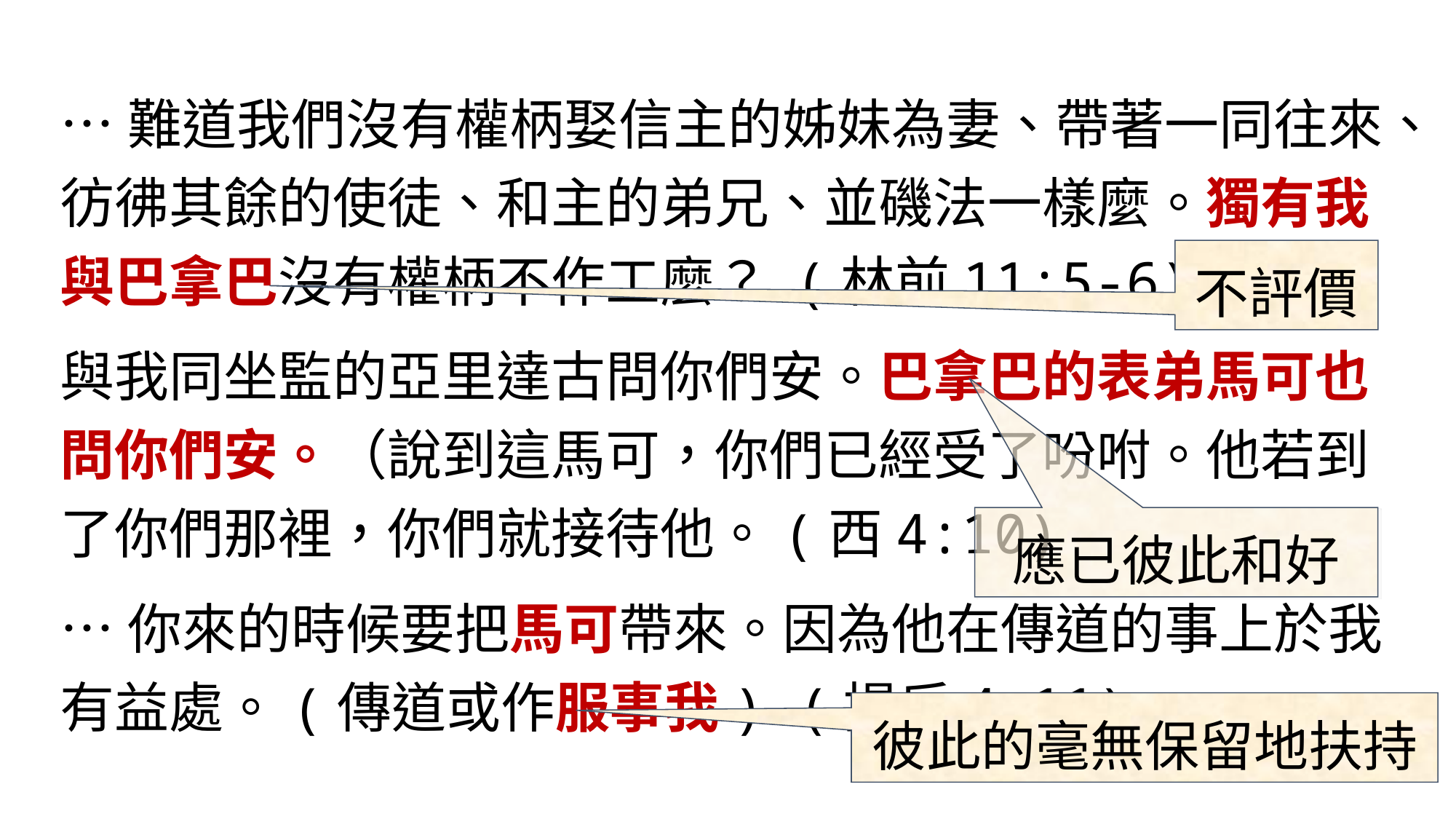

…難道我們沒有權柄娶信主的姊妹為妻、帶著一同往來、彷彿其餘的使徒、和主的弟兄、並磯法一樣麼。獨有我與巴拿巴沒有權柄不作工麼？ (林前11:5-6)
與我同坐監的亞里達古問你們安。巴拿巴的表弟馬可也問你們安。（說到這馬可，你們已經受了吩咐。他若到了你們那裡，你們就接待他。(西4:10)
…你來的時候要把馬可帶來。因為他在傳道的事上於我有益處。(傳道或作服事我) (提后4:11)
不評價
應已彼此和好
彼此的毫無保留地扶持